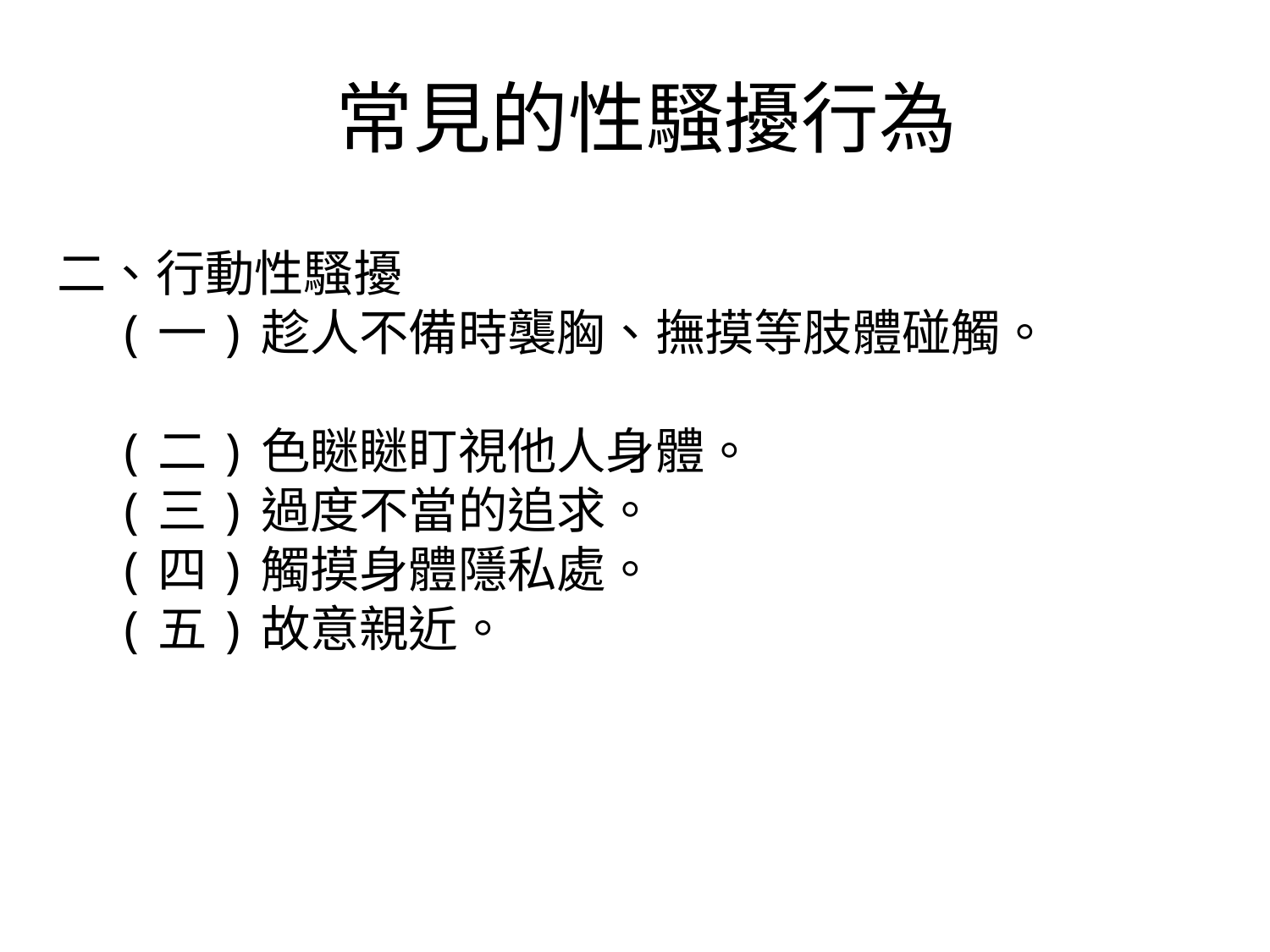

# 常見的性騷擾行為
二、行動性騷擾
  (一)趁人不備時襲胸、撫摸等肢體碰觸。
  (二)色瞇瞇盯視他人身體。
  (三)過度不當的追求。
  (四)觸摸身體隱私處。
  (五)故意親近。